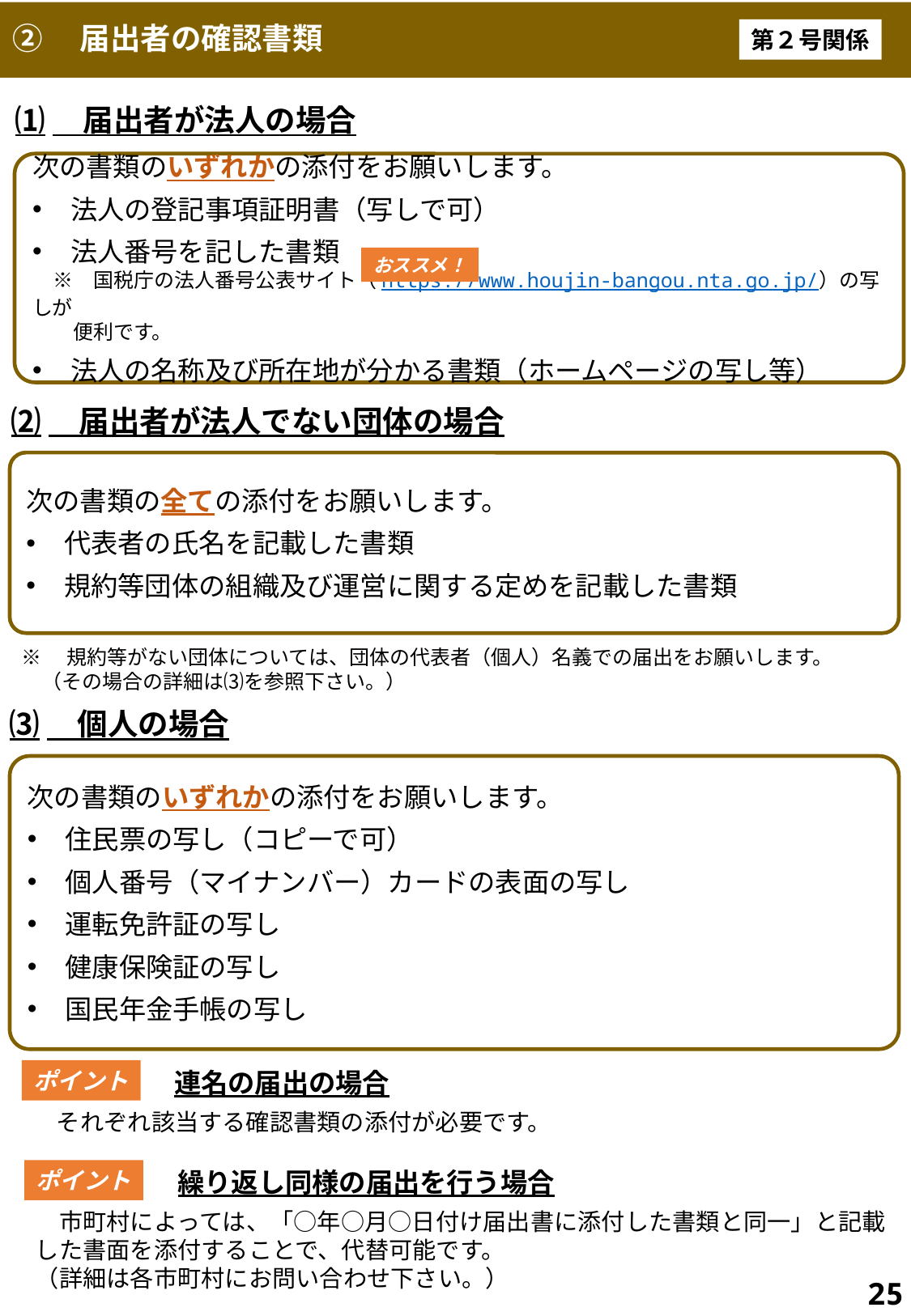

# ②　届出者の確認書類
第２号関係
⑴　届出者が法人の場合
次の書類のいずれかの添付をお願いします。
法人の登記事項証明書（写しで可）
法人番号を記した書類
　※　国税庁の法人番号公表サイト（https://www.houjin-bangou.nta.go.jp/）の写しが
　　便利です。
法人の名称及び所在地が分かる書類（ホームページの写し等）
おススメ！
規§9Ⅲ②,長P2-2-⑵,課P1-⑵-イ,
マP13-（イ）～（エ）
⑵　届出者が法人でない団体の場合
次の書類の全ての添付をお願いします。
代表者の氏名を記載した書類
規約等団体の組織及び運営に関する定めを記載した書類
※　規約等がない団体については、団体の代表者（個人）名義での届出をお願いします。
　（その場合の詳細は⑶を参照下さい。）
⑶　個人の場合
次の書類のいずれかの添付をお願いします。
住民票の写し（コピーで可）
個人番号（マイナンバー）カードの表面の写し
運転免許証の写し
健康保険証の写し
国民年金手帳の写し

ポイント
連名の届出の場合
　それぞれ該当する確認書類の添付が必要です。
ポイント
繰り返し同様の届出を行う場合
長P2-2,マP13-イ
　市町村によっては、「○年○月○日付け届出書に添付した書類と同一」と記載した書面を添付することで、代替可能です。
（詳細は各市町村にお問い合わせ下さい。）
25